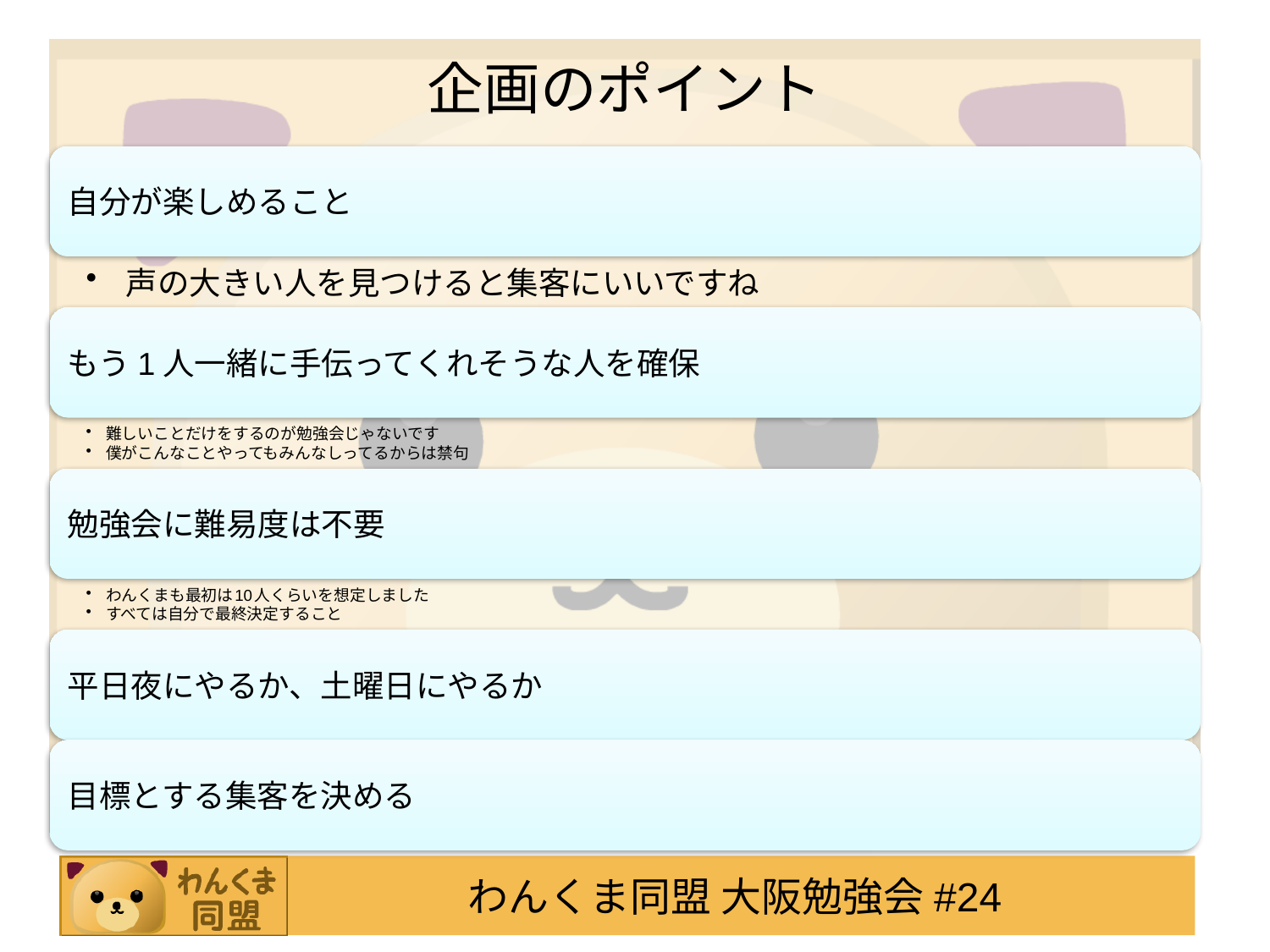

# 企画のポイント
自分が楽しめること
もう1人一緒に手伝ってくれそうな人を確保
声の大きい人を見つけると集客にいいですね
勉強会に難易度は不要
難しいことだけをするのが勉強会じゃないです
僕がこんなことやってもみんなしってるからは禁句
平日夜にやるか、土曜日にやるか
目標とする集客を決める
わんくまも最初は10人くらいを想定しました
すべては自分で最終決定すること